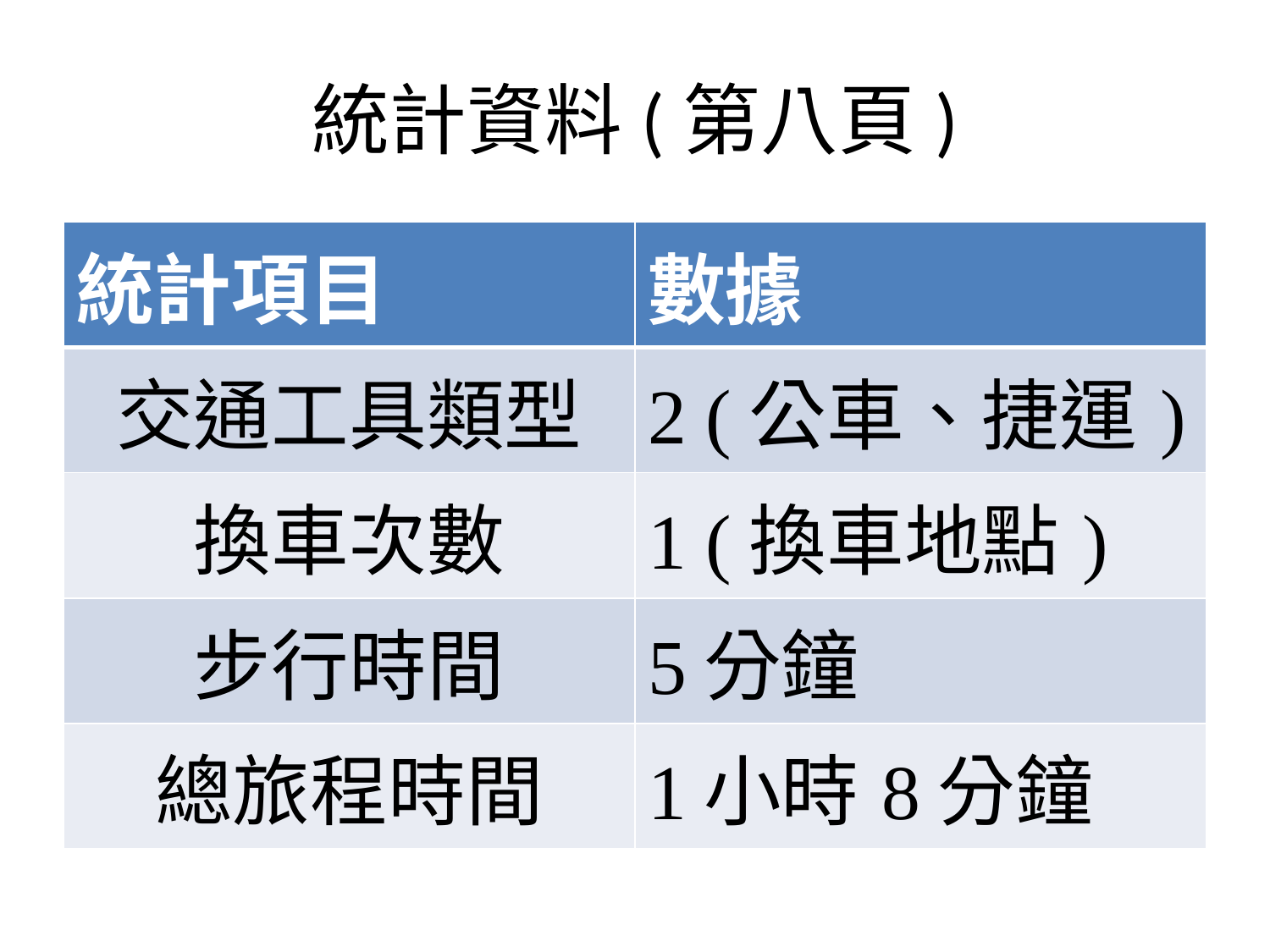

# 統計資料(第八頁)
| 統計項目 | 數據 |
| --- | --- |
| 交通工具類型 | 2 (公車、捷運) |
| 換車次數 | 1 (換車地點) |
| 步行時間 | 5分鐘 |
| 總旅程時間 | 1小時8分鐘 |